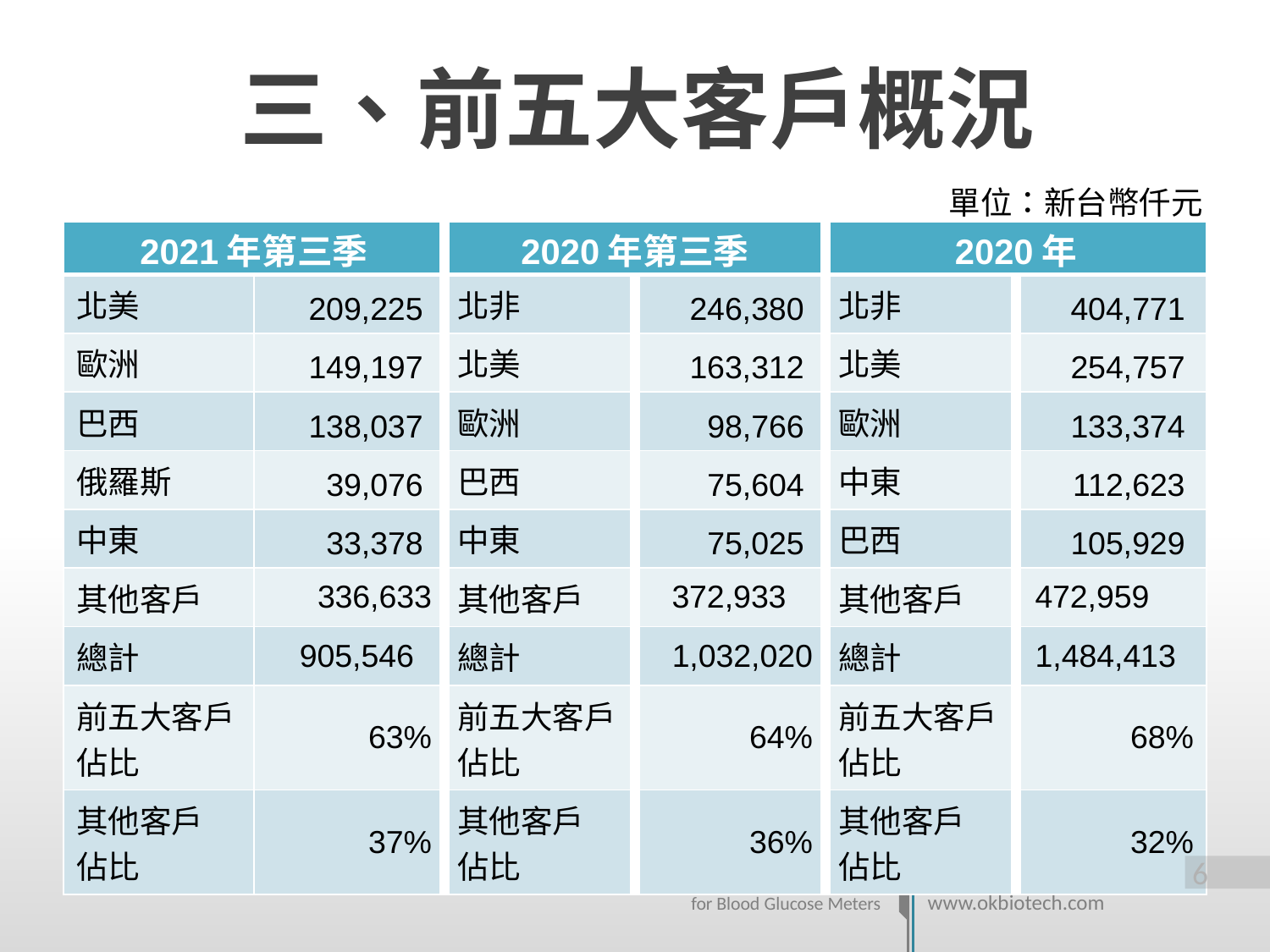

# 三、前五大客戶概況
單位：新台幣仟元
| 2021年第三季 |  | 2020年第三季 |  | 2020年 |  |
| --- | --- | --- | --- | --- | --- |
| 北美 | 209,225 | 北非 | 246,380 | 北非 | 404,771 |
| 歐洲 | 149,197 | 北美 | 163,312 | 北美 | 254,757 |
| 巴西 | 138,037 | 歐洲 | 98,766 | 歐洲 | 133,374 |
| 俄羅斯 | 39,076 | 巴西 | 75,604 | 中東 | 112,623 |
| 中東 | 33,378 | 中東 | 75,025 | 巴西 | 105,929 |
| 其他客戶 | 336,633 | 其他客戶 | 372,933 | 其他客戶 | 472,959 |
| 總計 | 905,546 | 總計 | 1,032,020 | 總計 | 1,484,413 |
| 前五大客戶佔比 | 63% | 前五大客戶佔比 | 64% | 前五大客戶佔比 | 68% |
| 其他客戶 佔比 | 37% | 其他客戶 佔比 | 36% | 其他客戶 佔比 | 32% |
 6